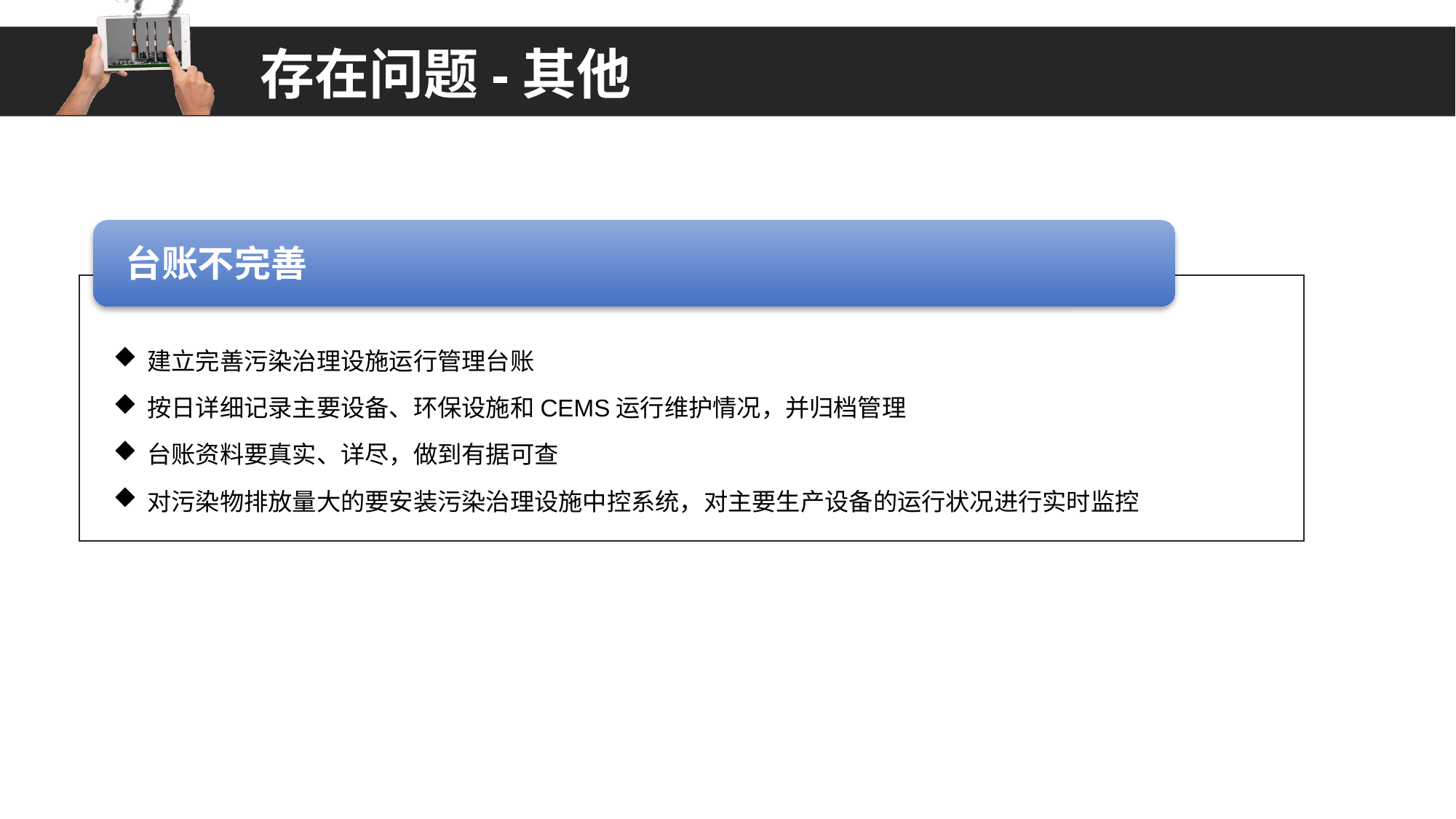

存在问题-其他

台账不完善

建立完善污染治理设施运行管理台账
按日详细记录主要设备、环保设施和CEMS运行维护情况，并归档管理
台账资料要真实、详尽，做到有据可查
对污染物排放量大的要安装污染治理设施中控系统，对主要生产设备的运行状况进行实时监控